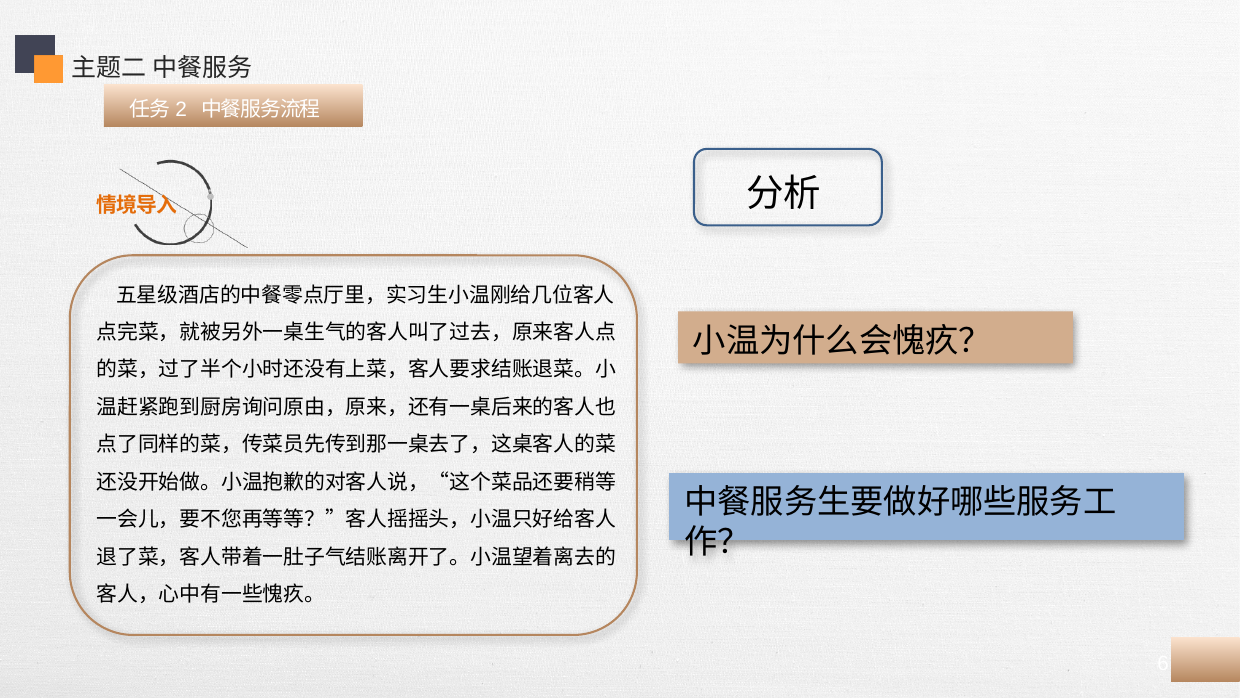

主题二 中餐服务

 任务2  中餐服务流程

分析

   五星级酒店的中餐零点厅里，实习生小温刚给几位客人点完菜，就被另外一桌生气的客人叫了过去，原来客人点的菜，过了半个小时还没有上菜，客人要求结账退菜。小温赶紧跑到厨房询问原由，原来，还有一桌后来的客人也点了同样的菜，传菜员先传到那一桌去了，这桌客人的菜还没开始做。小温抱歉的对客人说，“这个菜品还要稍等一会儿，要不您再等等？”客人摇摇头，小温只好给客人退了菜，客人带着一肚子气结账离开了。小温望着离去的客人，心中有一些愧疚。
小温为什么会愧疚？
中餐服务生要做好哪些服务工作？